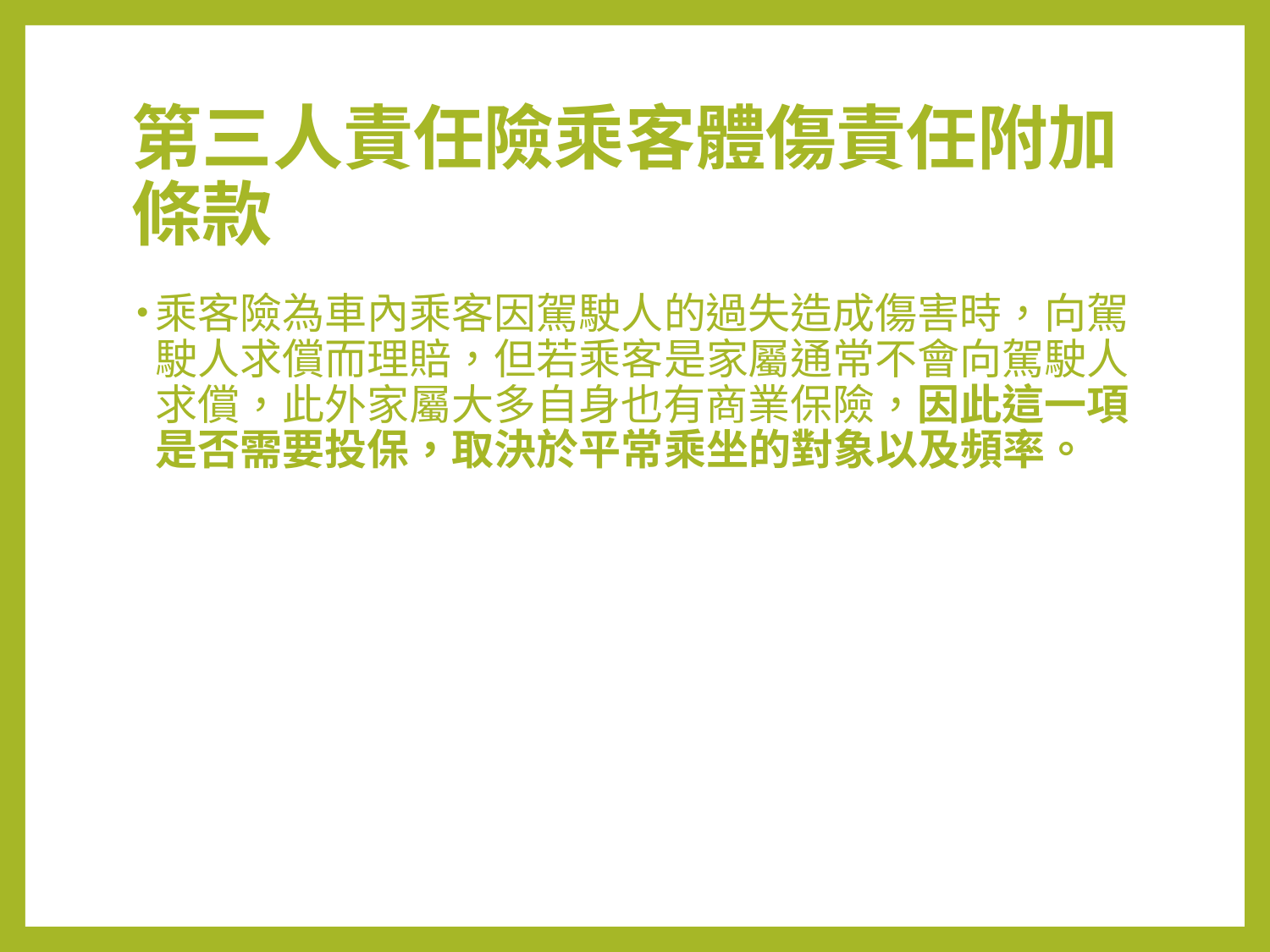

# 第三人責任險乘客體傷責任附加條款
乘客險為車內乘客因駕駛人的過失造成傷害時，向駕駛人求償而理賠，但若乘客是家屬通常不會向駕駛人求償，此外家屬大多自身也有商業保險，因此這一項是否需要投保，取決於平常乘坐的對象以及頻率。